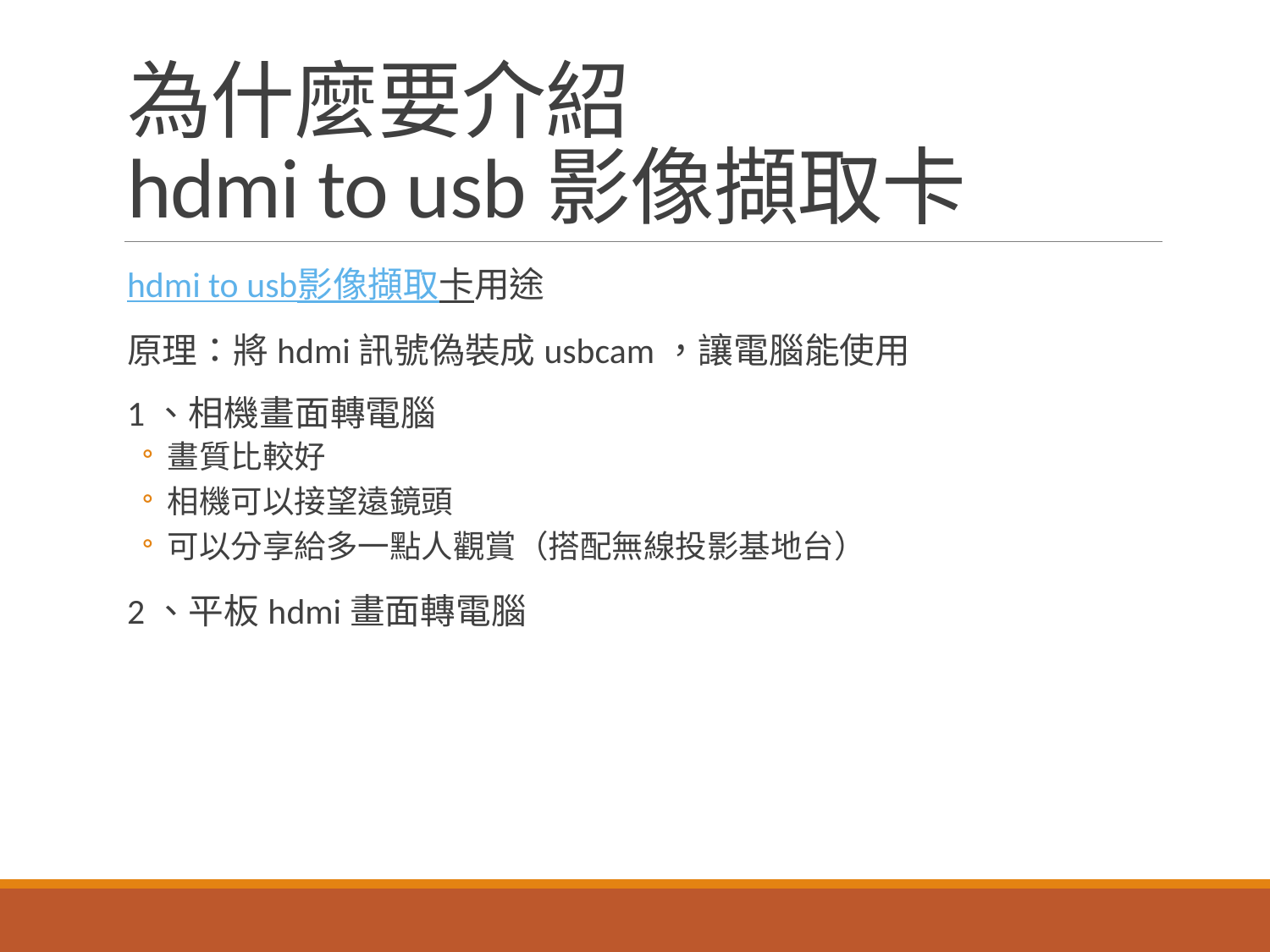

# 為什麼要介紹 hdmi to usb影像擷取卡
hdmi to usb影像擷取卡用途
原理：將hdmi訊號偽裝成usbcam，讓電腦能使用
1、相機畫面轉電腦
畫質比較好
相機可以接望遠鏡頭
可以分享給多一點人觀賞（搭配無線投影基地台）
2、平板hdmi畫面轉電腦